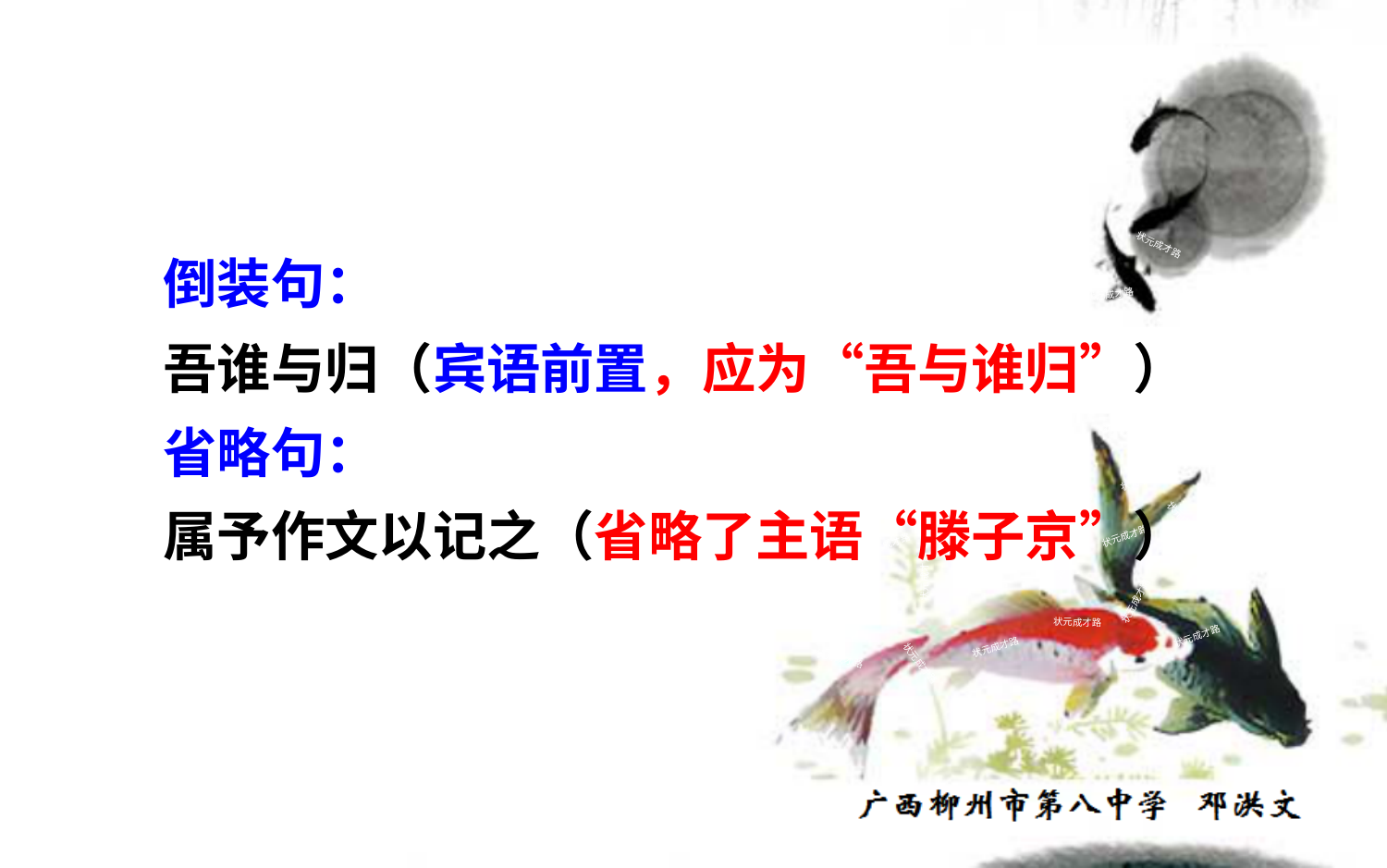

状元成才路
状元成才路
倒装句：
吾谁与归（宾语前置，应为“吾与谁归”）
省略句：
属予作文以记之（省略了主语“滕子京”）
状元成才路
状元成才路
状元成才路
状元成才路
状元成才路
状元成才路
状元成才路
状元成才路
状元成才路
状元成才路
状元成才路
状元成才路
状元成才路
状元成才路
状元成才路
状元成才路
状元成才路
状元成才路
状元成才路
状元成才路
状元成才路
状元成才路
状元成才路
状元成才路
状元成才路
状元成才路
状元成才路
状元成才路
状元成才路
状元成才路
状元成才路
状元成才路
状元成才路
状元成才路
状元成才路
状元成才路
状元成才路
状元成才路
状元成才路
状元成才路
状元成才路
状元成才路
状元成才路
状元成才路
状元成才路
状元成才路
状元成才路
状元成才路
状元成才路
状元成才路
状元成才路
状元成才路
状元成才路
状元成才路
状元成才路
状元成才路
状元成才路
状元成才路
状元成才路
状元成才路
状元成才路
状元成才路
状元成才路
状元成才路
状元成才路
状元成才路
状元成才路
状元成才路
状元成才路
状元成才路
状元成才路
状元成才路
状元成才路
状元成才路
状元成才路
状元成才路
状元成才路
状元成才路
状元成才路
状元成才路
状元成才路
状元成才路
状元成才路
状元成才路
状元成才路
状元成才路
状元成才路
状元成才路
状元成才路
状元成才路
状元成才路
状元成才路
状元成才路
状元成才路
状元成才路
状元成才路
状元成才路
状元成才路